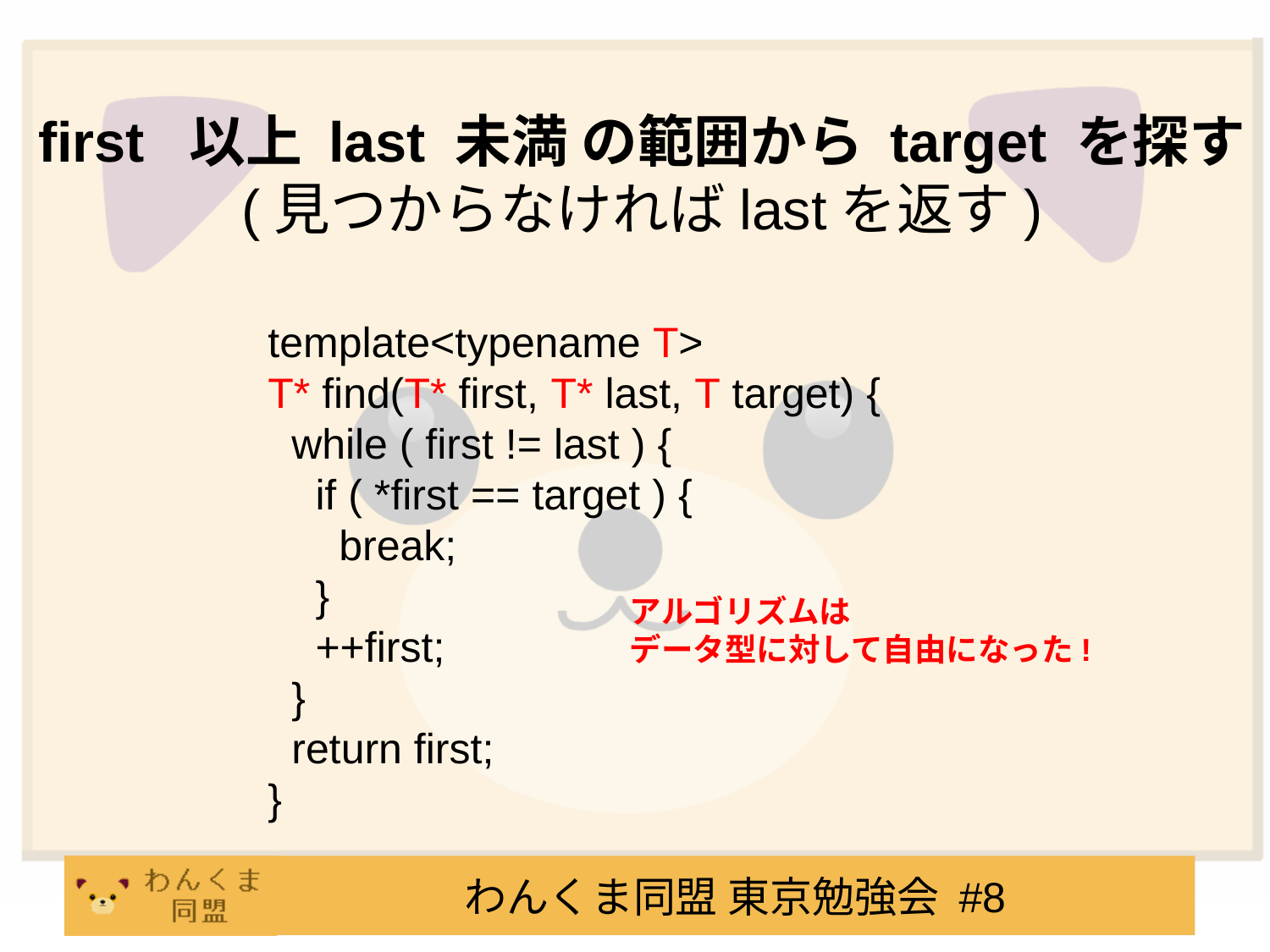

first  以上 last 未満 の範囲から target を探す
(見つからなければlastを返す)
template<typename T>
T* find(T* first, T* last, T target) {
  while ( first != last ) {
    if ( *first == target ) {
      break;
    }
    ++first;
  }
  return first;
}
アルゴリズムは
データ型に対して自由になった!